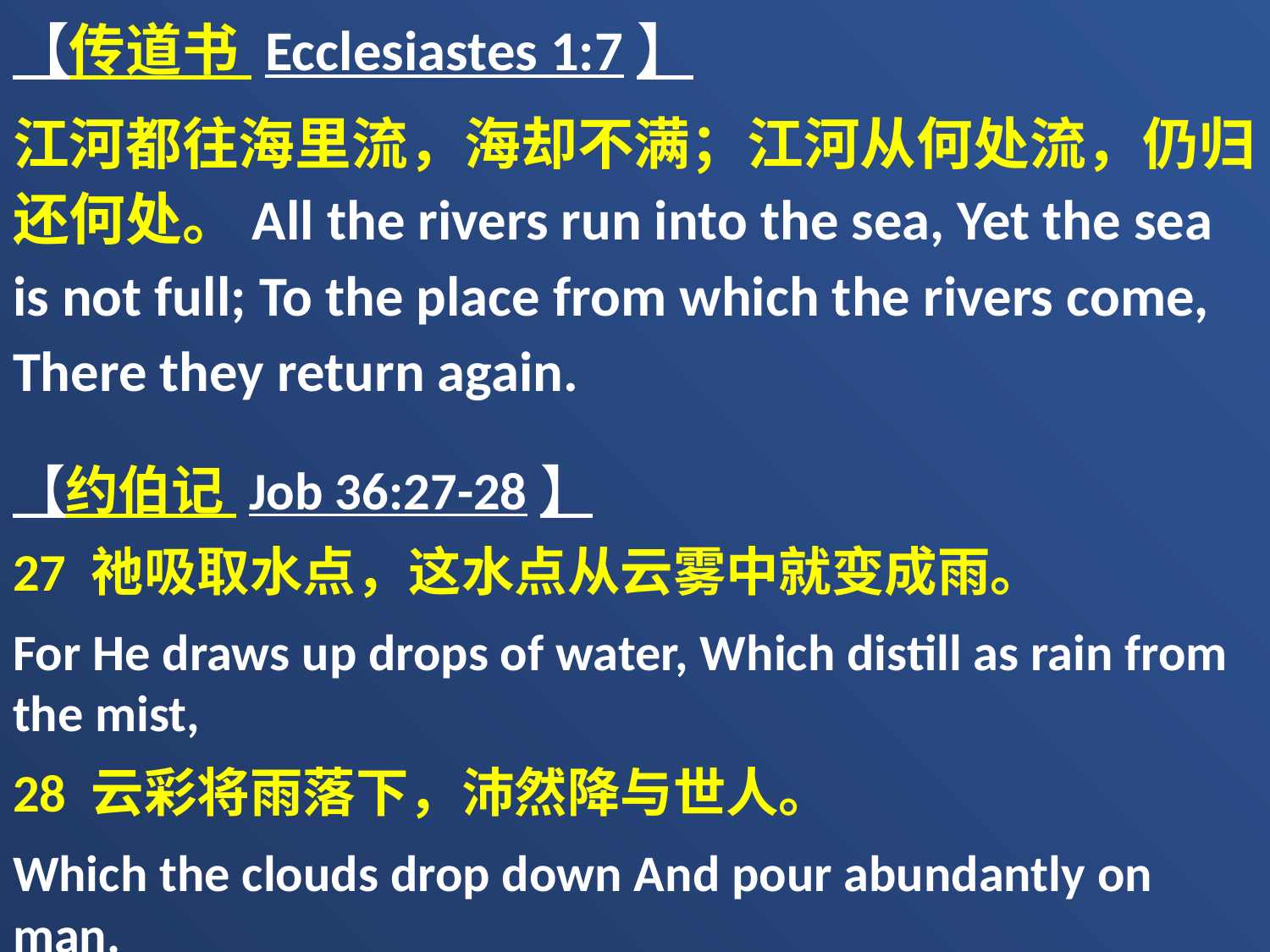

【传道书 Ecclesiastes 1:7】
江河都往海里流，海却不满；江河从何处流，仍归还何处。All the rivers run into the sea, Yet the sea is not full; To the place from which the rivers come, There they return again.

【约伯记 Job 36:27-28】
27 祂吸取水点，这水点从云雾中就变成雨。
For He draws up drops of water, Which distill as rain from the mist,
28 云彩将雨落下，沛然降与世人。
Which the clouds drop down And pour abundantly on man.